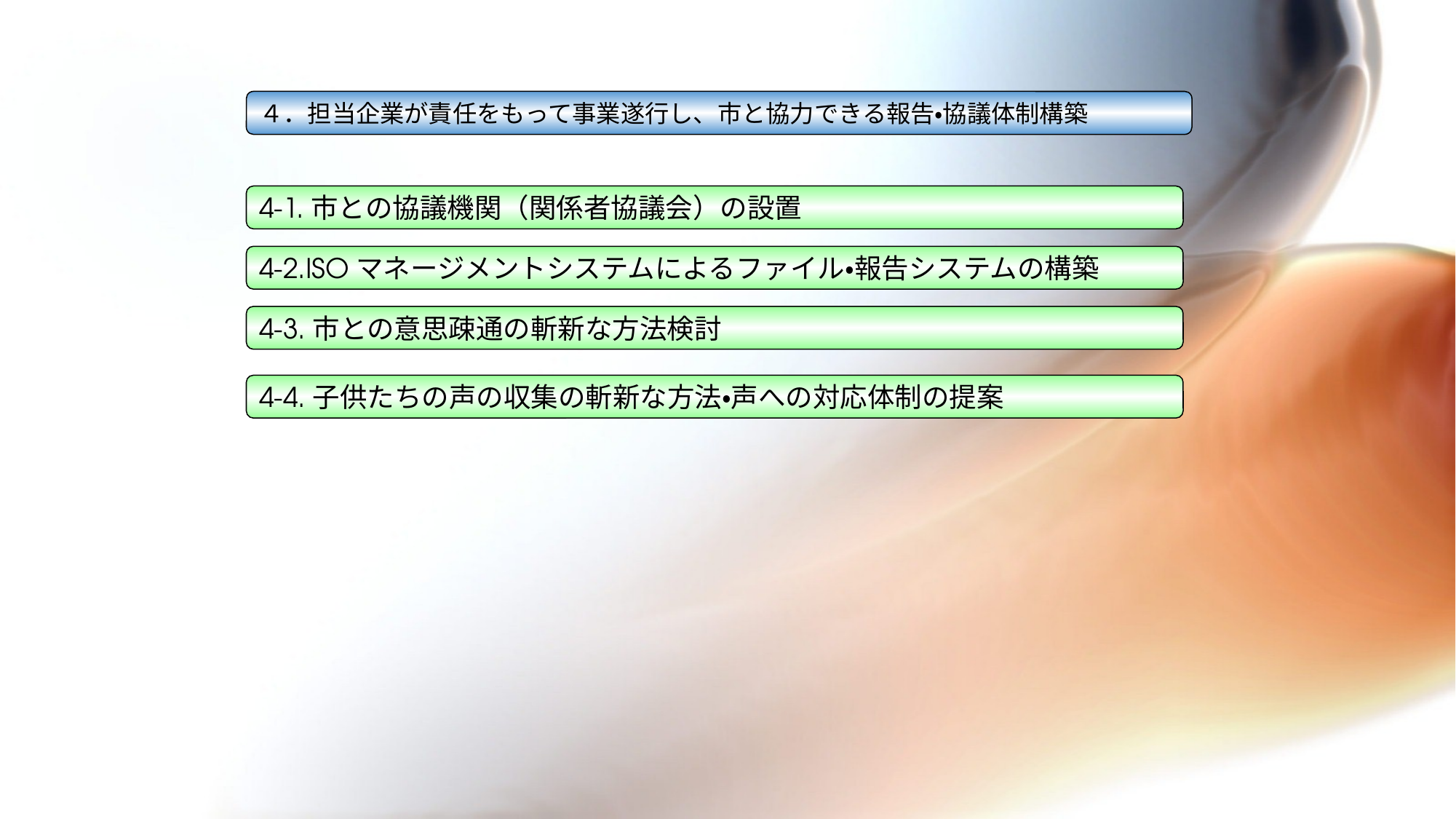

４．担当企業が責任をもって事業遂行し、市と協力できる報告・協議体制構築
4-1.市との協議機関（関係者協議会）の設置
4-2.ISOマネージメントシステムによるファイル・報告システムの構築
4-3.市との意思疎通の斬新な方法検討
4-4.子供たちの声の収集の斬新な方法・声への対応体制の提案